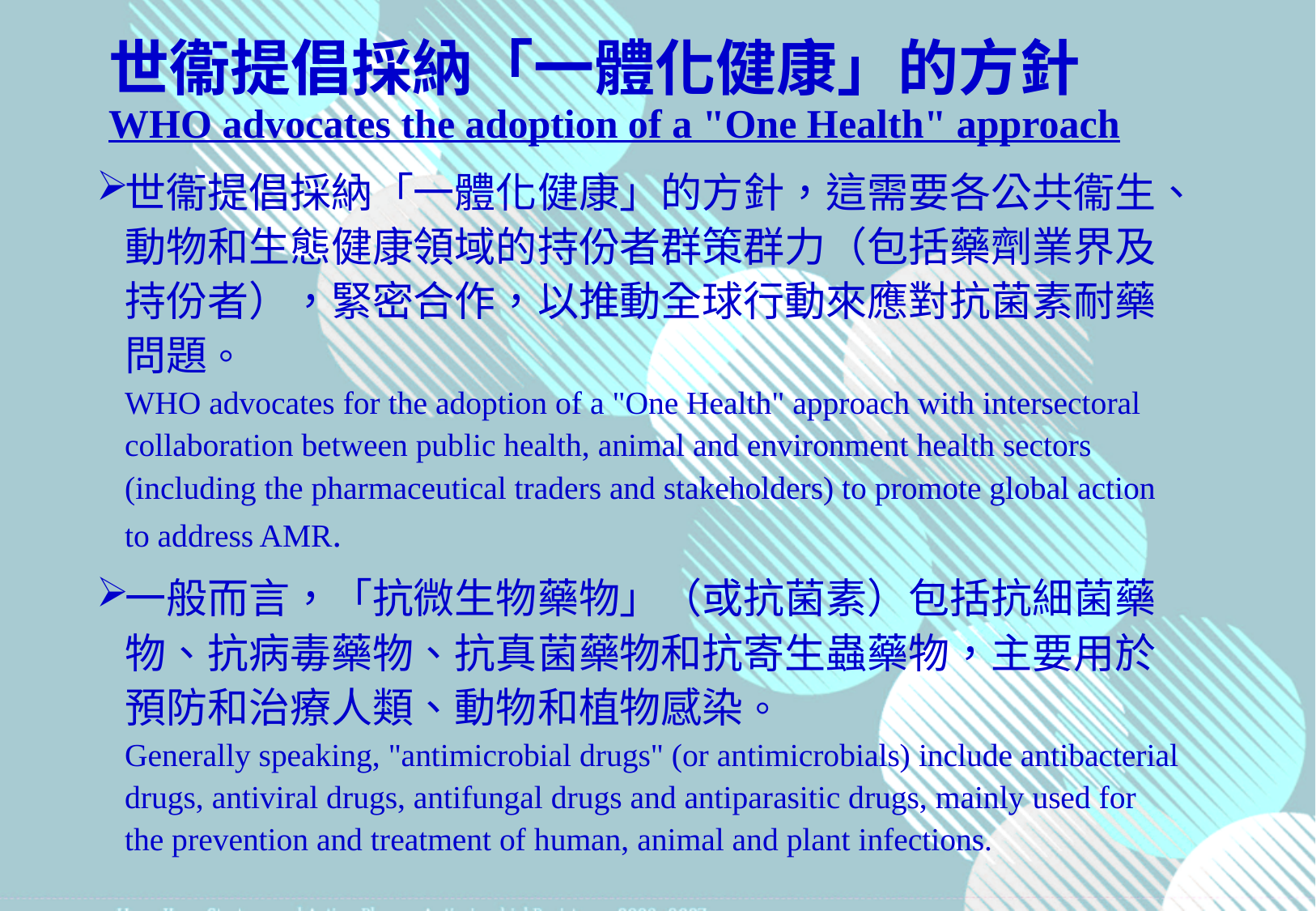

# 世衞提倡採納「一體化健康」的方針 WHO advocates the adoption of a "One Health" approach
世衞提倡採納「一體化健康」的方針，這需要各公共衞生、動物和生態健康領域的持份者群策群力（包括藥劑業界及持份者），緊密合作，以推動全球行動來應對抗菌素耐藥問題。
WHO advocates for the adoption of a "One Health" approach with intersectoral collaboration between public health, animal and environment health sectors (including the pharmaceutical traders and stakeholders) to promote global action to address AMR.
一般而言，「抗微生物藥物」（或抗菌素）包括抗細菌藥物、抗病毒藥物、抗真菌藥物和抗寄生蟲藥物，主要用於預防和治療人類、動物和植物感染。
Generally speaking, "antimicrobial drugs" (or antimicrobials) include antibacterial drugs, antiviral drugs, antifungal drugs and antiparasitic drugs, mainly used for the prevention and treatment of human, animal and plant infections.